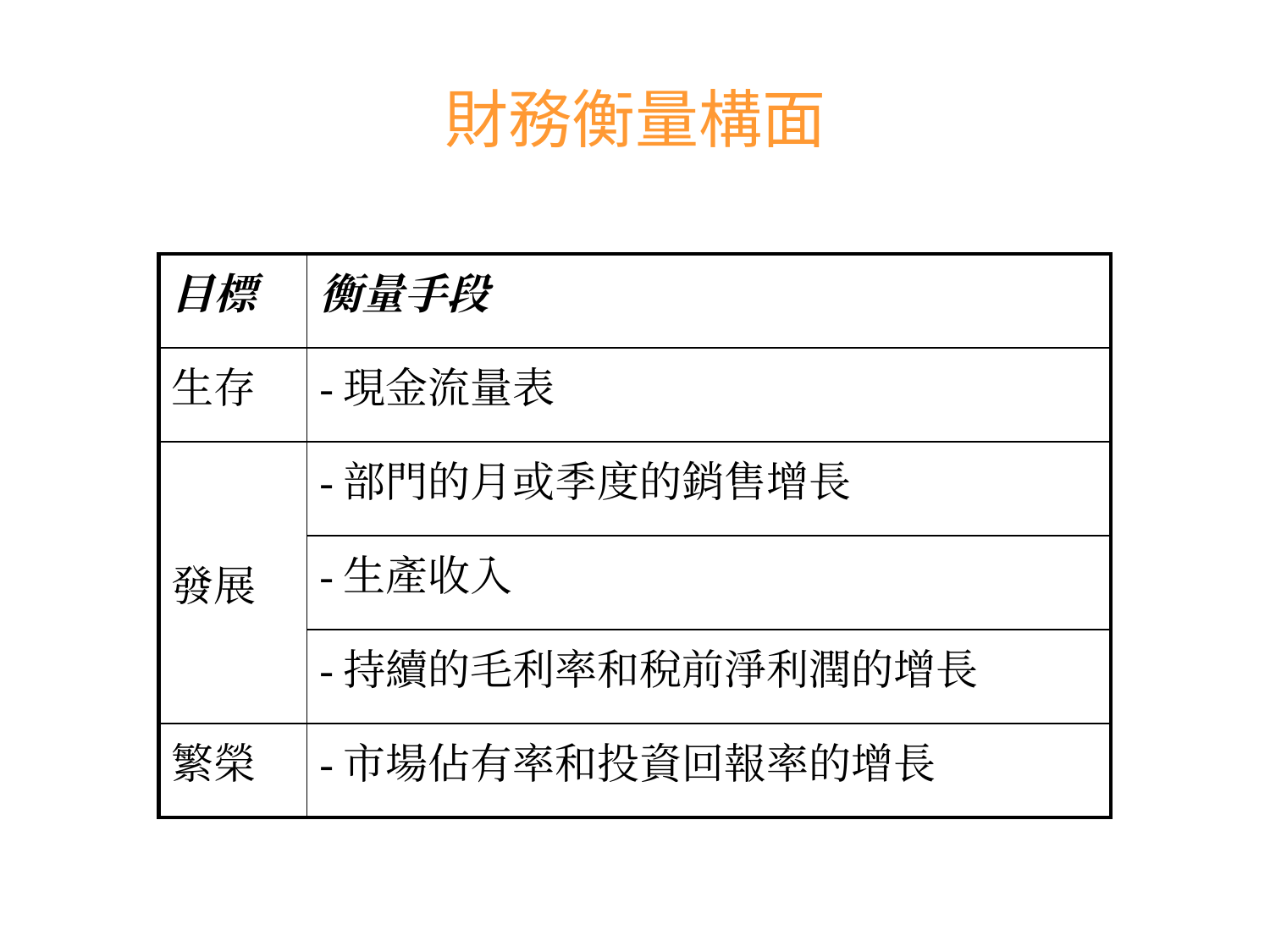

# 財務衡量構面
| 目標 | 衡量手段 |
| --- | --- |
| 生存 | -現金流量表 |
| 發展 | -部門的月或季度的銷售增長 |
|  | -生產收入 |
|  | -持續的毛利率和稅前淨利潤的增長 |
| 繁榮 | -市場佔有率和投資回報率的增長 |